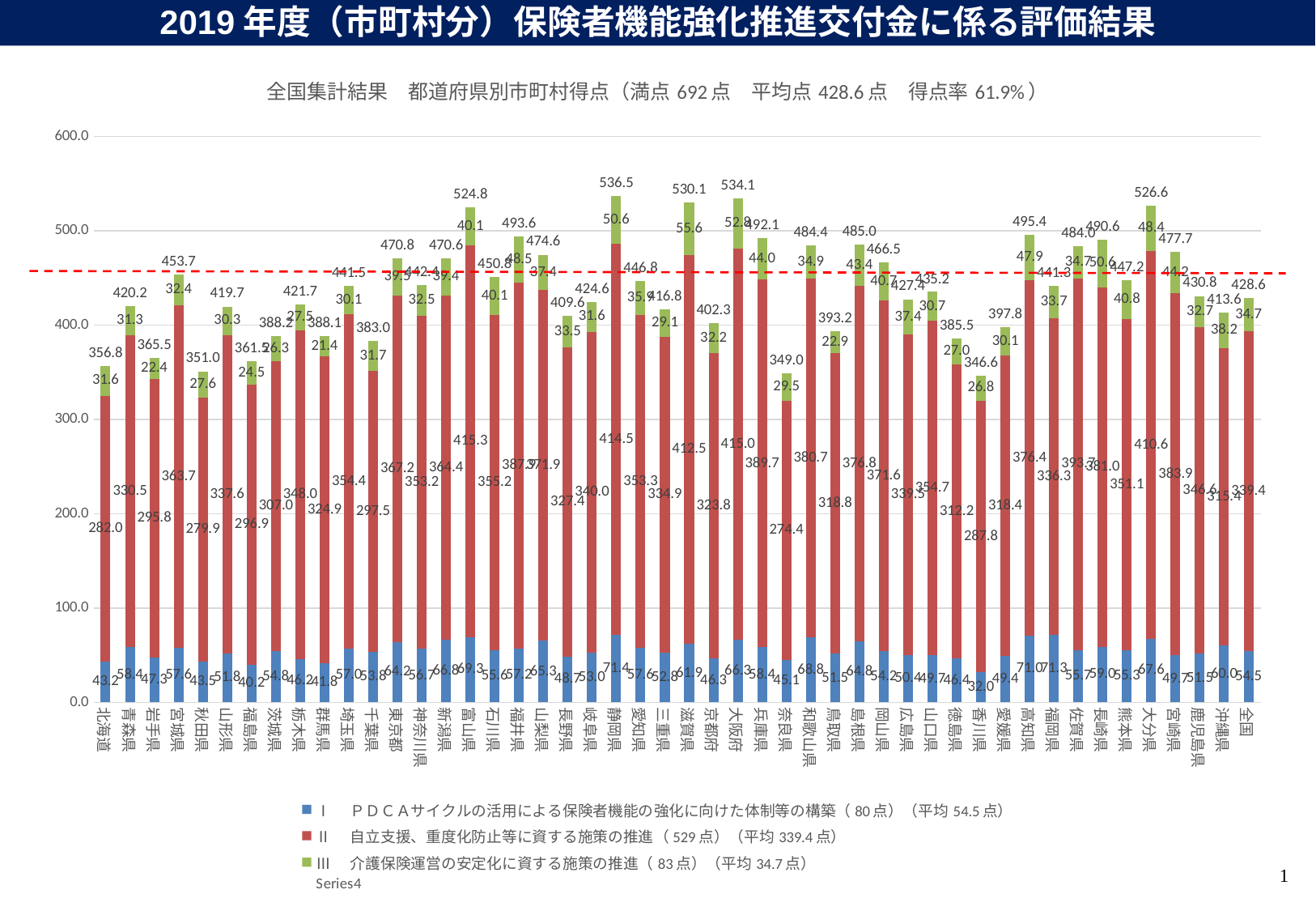

2019年度（市町村分）保険者機能強化推進交付金に係る評価結果

### Chart: 全国集計結果　都道府県別市町村得点（満点692点　平均点428.6点　得点率61.9%）

| Category | Ⅰ　ＰＤＣＡサイクルの活用による保険者機能の強化に向けた体制等の構築（80点）（平均54.5点） | Ⅱ　自立支援、重度化防止等に資する施策の推進（529点）（平均339.4点） | Ⅲ　介護保険運営の安定化に資する施策の推進（83点）（平均34.7点） |  |
|---|---|---|---|---|
| 北海道 | 43.19553072625698 | 282.01675977653633 | 31.625698324022345 | 356.83798882681566 |
| 青森県 | 58.425 | 330.525 | 31.25 | 420.2 |
| 岩手県 | 47.303030303030305 | 295.8484848484849 | 22.393939393939394 | 365.54545454545456 |
| 宮城県 | 57.57142857142857 | 363.7142857142857 | 32.371428571428574 | 453.65714285714284 |
| 秋田県 | 43.52 | 279.88 | 27.64 | 351.04 |
| 山形県 | 51.77142857142857 | 337.57142857142856 | 30.314285714285713 | 419.65714285714284 |
| 福島県 | 40.152542372881356 | 296.89830508474574 | 24.45762711864407 | 361.50847457627117 |
| 茨城県 | 54.81818181818182 | 307.04545454545456 | 26.295454545454547 | 388.15909090909093 |
| 栃木県 | 46.16 | 348.04 | 27.48 | 421.68 |
| 群馬県 | 41.8 | 324.9142857142857 | 21.4 | 388.1142857142857 |
| 埼玉県 | 56.98412698412698 | 354.3968253968254 | 30.126984126984127 | 441.5079365079365 |
| 千葉県 | 53.75925925925926 | 297.537037037037 | 31.703703703703702 | 383.0 |
| 東京都 | 64.19354838709677 | 367.16129032258067 | 39.45161290322581 | 470.80645161290323 |
| 神奈川県 | 56.666666666666664 | 353.24242424242425 | 32.45454545454545 | 442.3636363636364 |
| 新潟県 | 66.76666666666667 | 364.3666666666667 | 39.43333333333333 | 470.56666666666666 |
| 富山県 | 69.33333333333333 | 415.3333333333333 | 40.13333333333333 | 524.8 |
| 石川県 | 55.578947368421055 | 355.1578947368421 | 40.10526315789474 | 450.8421052631579 |
| 福井県 | 57.1764705882353 | 387.88235294117646 | 48.529411764705884 | 493.5882352941176 |
| 山梨県 | 65.25925925925925 | 371.9259259259259 | 37.407407407407405 | 474.5925925925926 |
| 長野県 | 48.688311688311686 | 327.3766233766234 | 33.51948051948052 | 409.5844155844156 |
| 岐阜県 | 53.0 | 340.0 | 31.571428571428573 | 424.57142857142856 |
| 静岡県 | 71.37142857142857 | 414.51428571428573 | 50.628571428571426 | 536.5142857142857 |
| 愛知県 | 57.611111111111114 | 353.25925925925924 | 35.907407407407405 | 446.77777777777777 |
| 三重県 | 52.793103448275865 | 334.9310344827586 | 29.103448275862068 | 416.82758620689657 |
| 滋賀県 | 61.94736842105263 | 412.4736842105263 | 55.63157894736842 | 530.0526315789474 |
| 京都府 | 46.30769230769231 | 323.84615384615387 | 32.15384615384615 | 402.3076923076923 |
| 大阪府 | 66.25581395348837 | 415.0232558139535 | 52.7906976744186 | 534.0697674418604 |
| 兵庫県 | 58.36585365853659 | 389.7317073170732 | 44.0 | 492.0975609756098 |
| 奈良県 | 45.07692307692308 | 274.43589743589746 | 29.512820512820515 | 349.02564102564105 |
| 和歌山県 | 68.83333333333333 | 380.7 | 34.9 | 484.43333333333334 |
| 鳥取県 | 51.526315789473685 | 318.7894736842105 | 22.894736842105264 | 393.2105263157895 |
| 島根県 | 64.78947368421052 | 376.7894736842105 | 43.421052631578945 | 485.0 |
| 岡山県 | 54.18518518518518 | 371.6296296296296 | 40.7037037037037 | 466.51851851851853 |
| 広島県 | 50.43478260869565 | 339.5217391304348 | 37.43478260869565 | 427.39130434782606 |
| 山口県 | 49.68421052631579 | 354.7368421052632 | 30.736842105263158 | 435.1578947368421 |
| 徳島県 | 46.375 | 312.1666666666667 | 27.0 | 385.5416666666667 |
| 香川県 | 32.0 | 287.7647058823529 | 26.823529411764707 | 346.5882352941176 |
| 愛媛県 | 49.35 | 318.35 | 30.1 | 397.8 |
| 高知県 | 71.0 | 376.44117647058823 | 47.911764705882355 | 495.3529411764706 |
| 福岡県 | 71.3 | 336.3 | 33.733333333333334 | 441.3333333333333 |
| 佐賀県 | 55.65 | 393.65 | 34.7 | 484.0 |
| 長崎県 | 58.95238095238095 | 381.04761904761904 | 50.61904761904762 | 490.6190476190476 |
| 熊本県 | 55.266666666666666 | 351.1333333333333 | 40.84444444444444 | 447.24444444444447 |
| 大分県 | 67.61111111111111 | 410.6111111111111 | 48.388888888888886 | 526.6111111111111 |
| 宮崎県 | 49.69230769230769 | 383.88461538461536 | 44.15384615384615 | 477.7307692307692 |
| 鹿児島県 | 51.46511627906977 | 346.5813953488372 | 32.72093023255814 | 430.7674418604651 |
| 沖縄県 | 59.97560975609756 | 315.4146341463415 | 38.19512195121951 | 413.5853658536585 |
| 全国 | 54.458357265939114 | 339.3842619184377 | 34.72544514646755 | 428.5680643308443 |
1